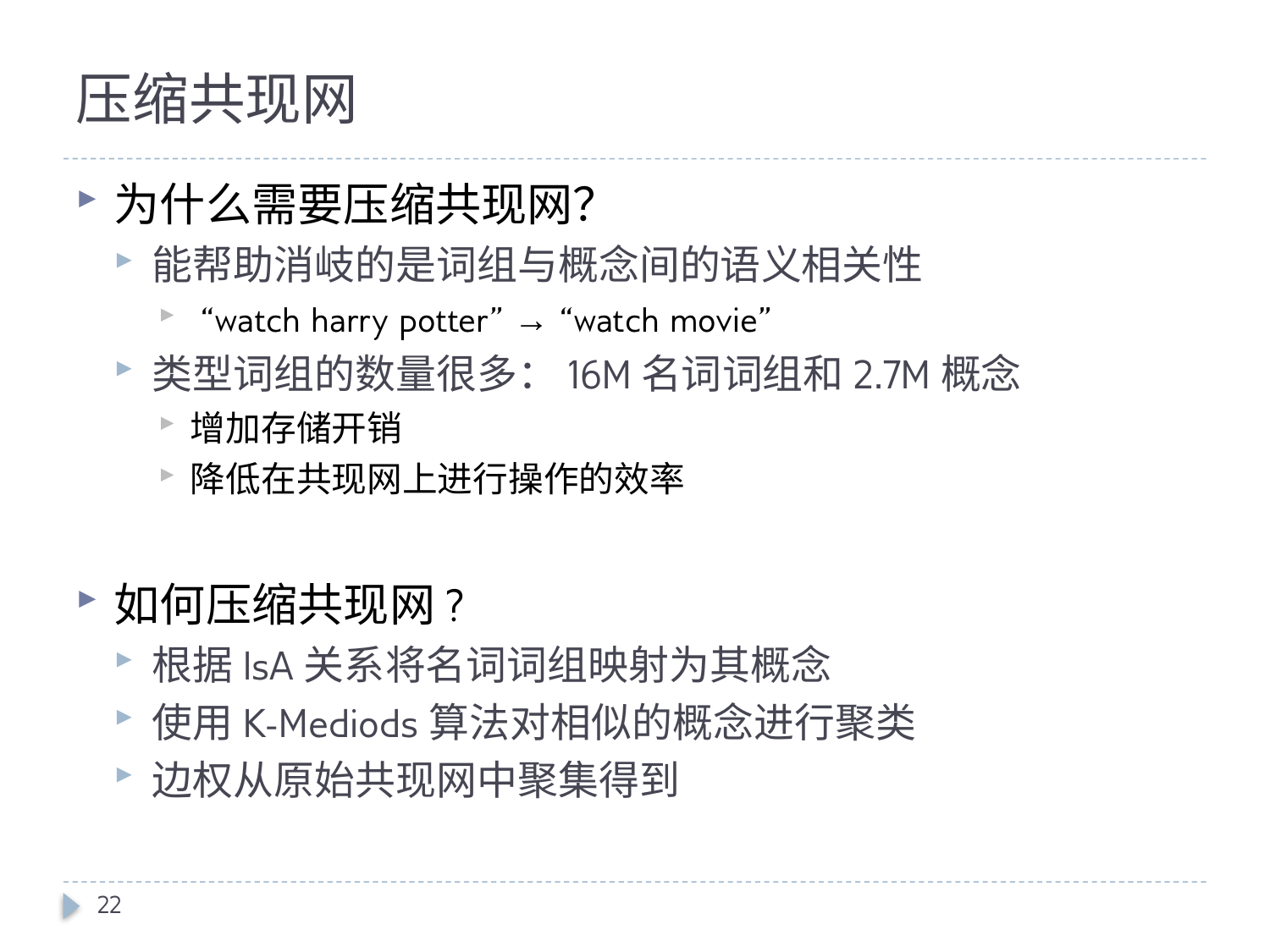

# 压缩共现网
为什么需要压缩共现网？
能帮助消岐的是词组与概念间的语义相关性
 “watch harry potter” → “watch movie”
类型词组的数量很多：16M名词词组和2.7M概念
增加存储开销
降低在共现网上进行操作的效率

如何压缩共现网?
根据IsA关系将名词词组映射为其概念
使用K-Mediods算法对相似的概念进行聚类
边权从原始共现网中聚集得到
22